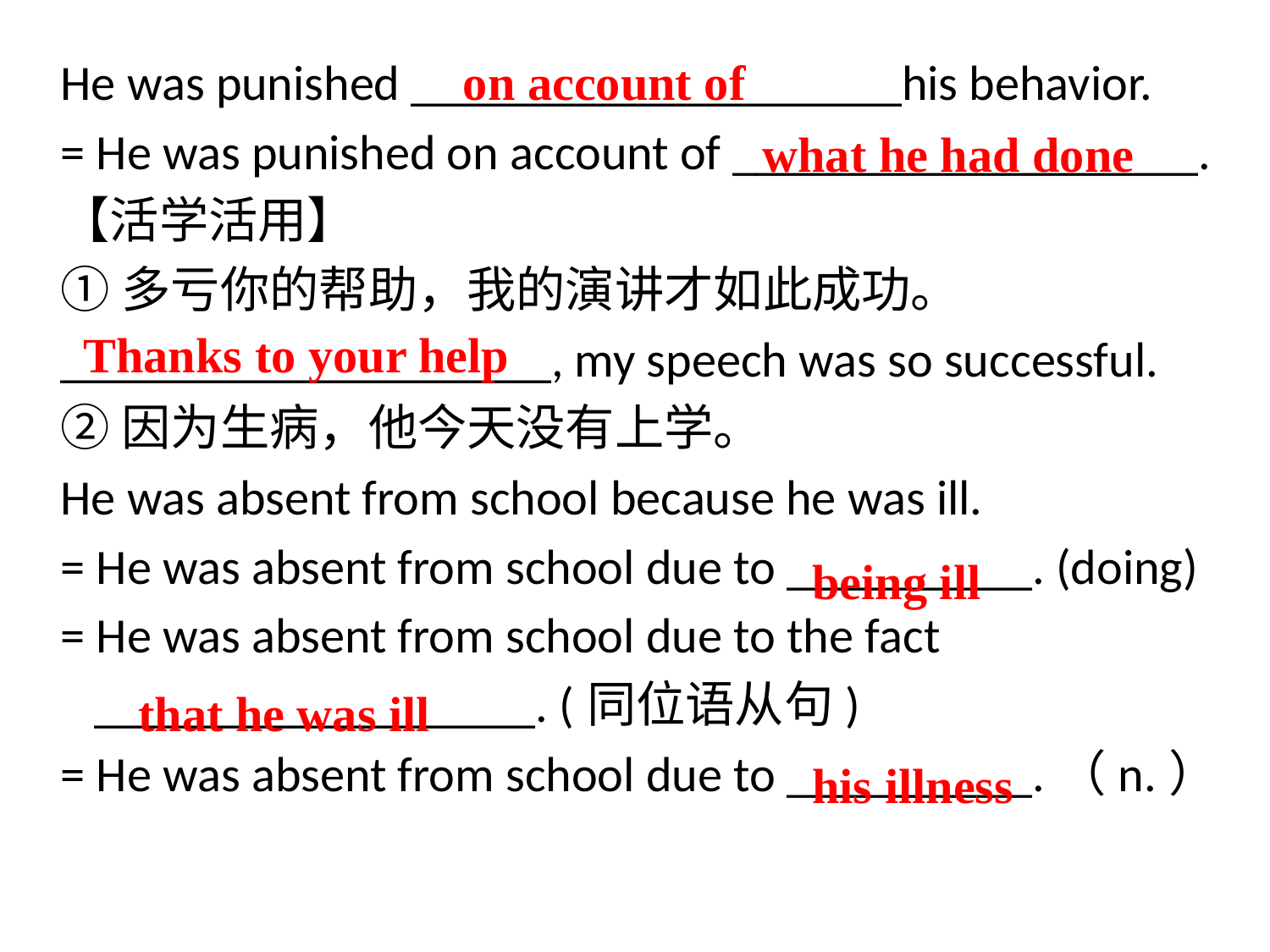

He was punished ____________________his behavior.
= He was punished on account of ___________________.
【活学活用】
①多亏你的帮助，我的演讲才如此成功。
____________________, my speech was so successful.
②因为生病，他今天没有上学。
He was absent from school because he was ill.
= He was absent from school due to __________. (doing)
= He was absent from school due to the fact
   __________________. (同位语从句)
= He was absent from school due to __________.（n.）
 on account of
 what he had done
 Thanks to your help
 being ill
 that he was ill
 his illness